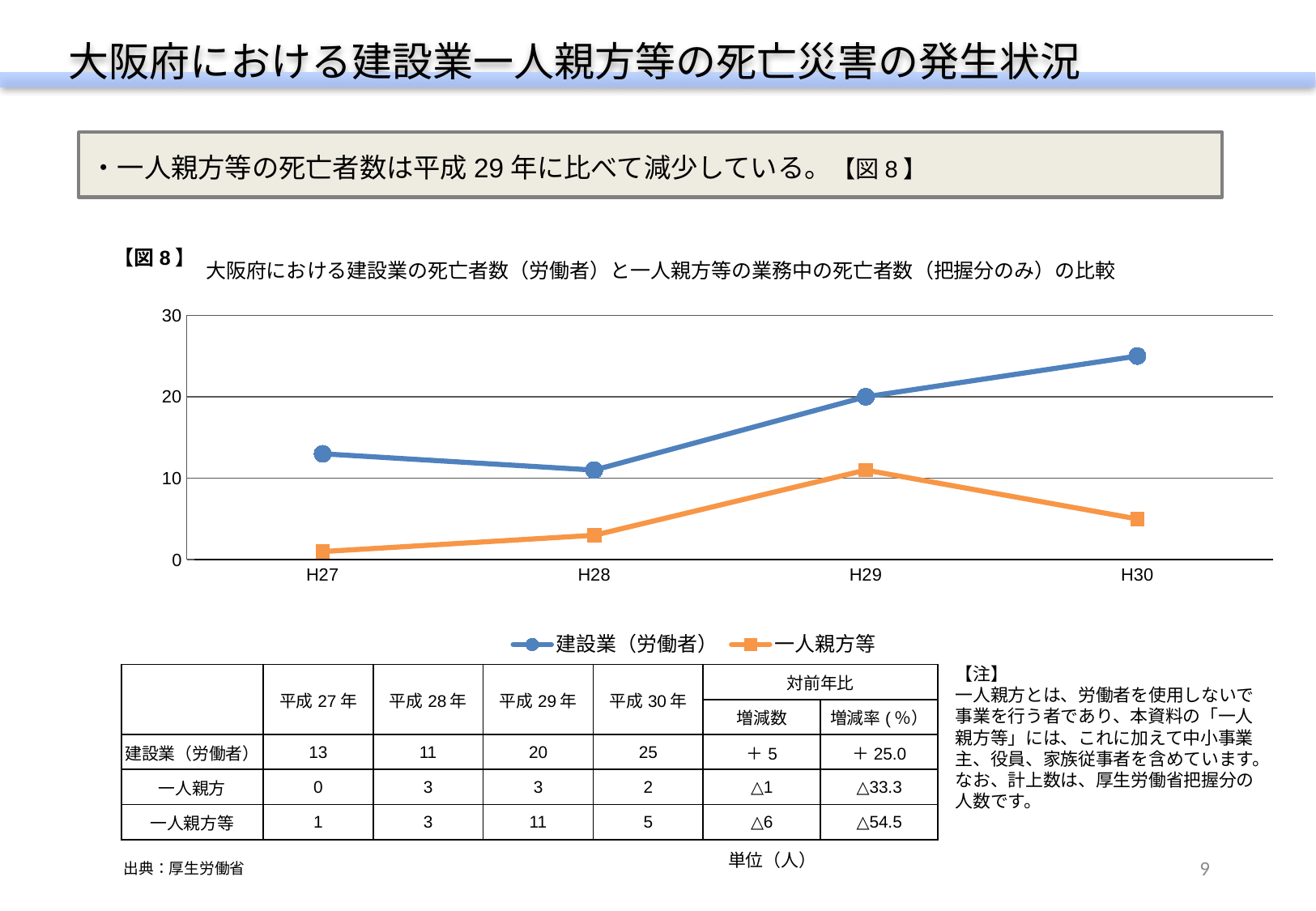

大阪府における建設業一人親方等の死亡災害の発生状況
・一人親方等の死亡者数は平成29年に比べて減少している。【図8】
【図8】

### Chart: 大阪府における建設業の死亡者数（労働者）と一人親方等の業務中の死亡者数（把握分のみ）の比較

| Category | 建設業（労働者） | 一人親方等 |
|---|---|---|
| H27 | 13.0 | 1.0 |
| H28 | 11.0 | 3.0 |
| H29 | 20.0 | 11.0 |
| H30 | 25.0 | 5.0 |
【注】
一人親方とは、労働者を使用しないで事業を行う者であり、本資料の「一人親方等」には、これに加えて中小事業主、役員、家族従事者を含めています。
なお、計上数は、厚生労働省把握分の人数です。
|  | 平成27年 | 平成28年 | 平成29年 | 平成30年 | 対前年比 |  |
| --- | --- | --- | --- | --- | --- | --- |
|  |  |  |  |  | 増減数 | 増減率(％） |
| 建設業（労働者） | 13 | 11 | 20 | 25 | ＋5 | ＋25.0 |
| 一人親方 | 0 | 3 | 3 | 2 | △1 | △33.3 |
| 一人親方等 | 1 | 3 | 11 | 5 | △6 | △54.5 |
単位（人）
9
   出典：厚生労働省